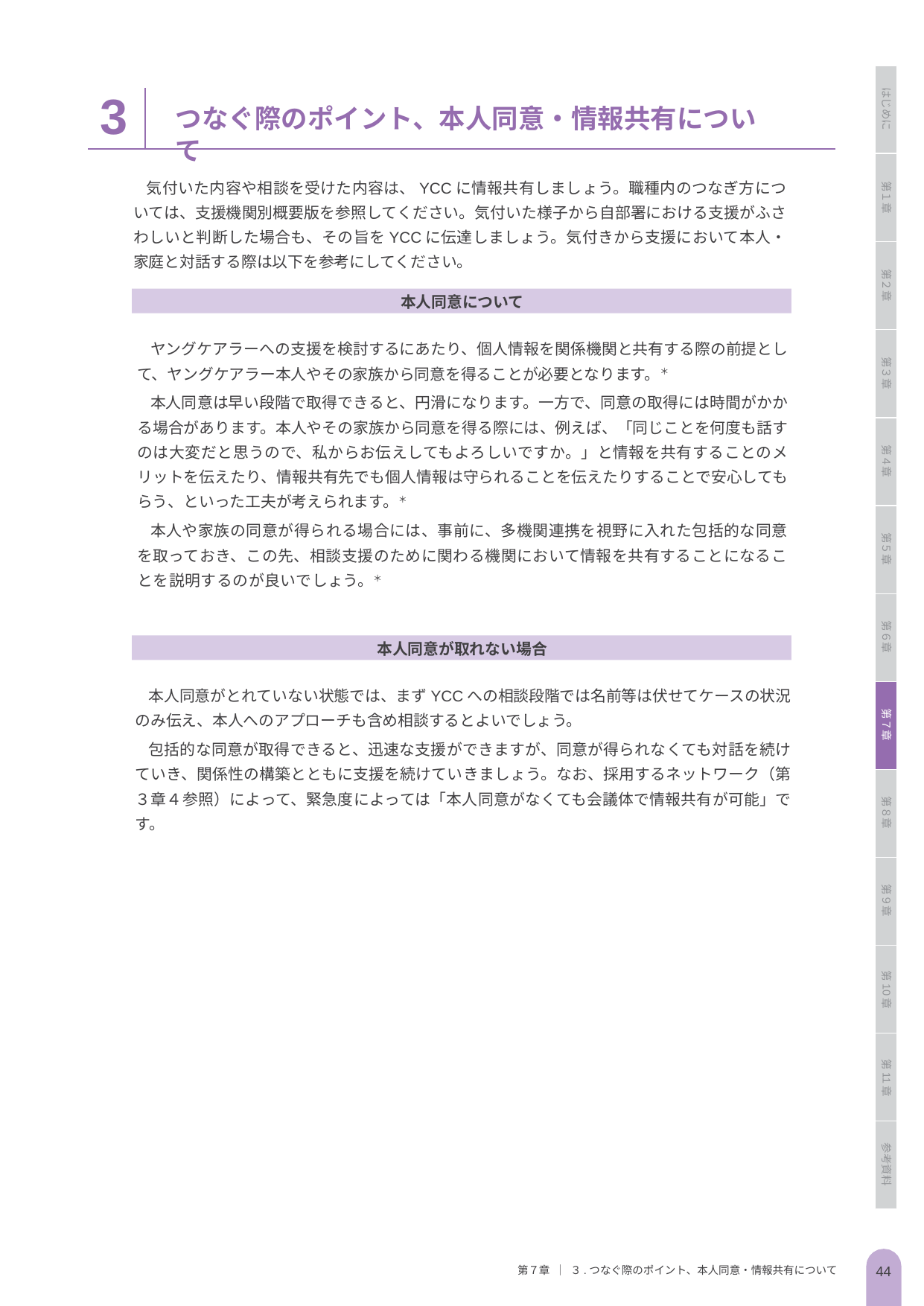

3
はじめに

つなぐ際のポイント、本人同意・情報共有について

気付いた内容や相談を受けた内容は、YCCに情報共有しましょう。職種内のつなぎ方については、支援機関別概要版を参照してください。気付いた様子から自部署における支援がふさわしいと判断した場合も、その旨をYCCに伝達しましょう。気付きから支援において本人・家庭と対話する際は以下を参考にしてください。
第１章

第２章
本人同意について

ヤングケアラーへの支援を検討するにあたり、個人情報を関係機関と共有する際の前提として、ヤングケアラー本人やその家族から同意を得ることが必要となります。＊
本人同意は早い段階で取得できると、円滑になります。一方で、同意の取得には時間がかかる場合があります。本人やその家族から同意を得る際には、例えば、「同じことを何度も話すのは大変だと思うので、私からお伝えしてもよろしいですか。」と情報を共有することのメリットを伝えたり、情報共有先でも個人情報は守られることを伝えたりすることで安心してもらう、といった工夫が考えられます。＊
本人や家族の同意が得られる場合には、事前に、多機関連携を視野に入れた包括的な同意を取っておき、この先、相談支援のために関わる機関において情報を共有することになることを説明するのが良いでしょう。＊
第３章

第４章

第５章

第６章
本人同意が取れない場合
本人同意がとれていない状態では、まずYCCへの相談段階では名前等は伏せてケースの状況のみ伝え、本人へのアプローチも含め相談するとよいでしょう。
包括的な同意が取得できると、迅速な支援ができますが、同意が得られなくても対話を続けていき、関係性の構築とともに支援を続けていきましょう。なお、採用するネットワーク（第３章４参照）によって、緊急度によっては「本人同意がなくても会議体で情報共有が可能」です。

第７章

第８章

第９章
第10章

第11章

参考資料

44
第７章  ｜  ３.つなぐ際のポイント、本人同意・情報共有について